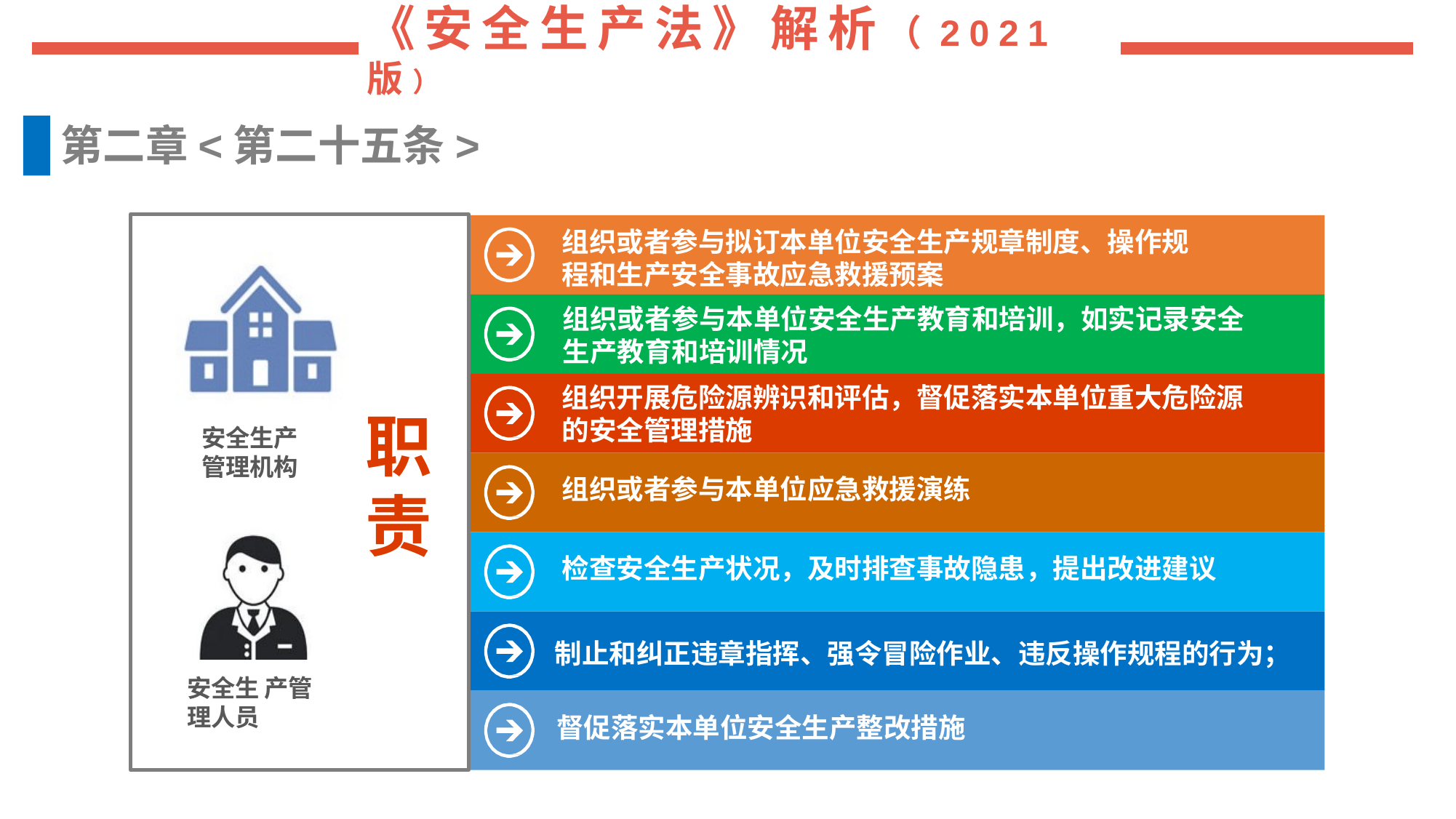

第二章<第二十五条>

组织或者参与拟订本单位安全生产规章制度、操作规程和生产安全事故应急救援预案

组织开展危险源辨识和评估，督促落实本单位重大危险源的安全管理措施

职
责
安全生产 管理机构

组织或者参与本单位应急救援演练

检查安全生产状况，及时排查事故隐患，提出改进建议

制止和纠正违章指挥、强令冒险作业、违反操作规程的行为；
安全生 产管理人员

督促落实本单位安全生产整改措施
组织或者参与本单位安全生产教育和培训，如实记录安全生产教育和培训情况